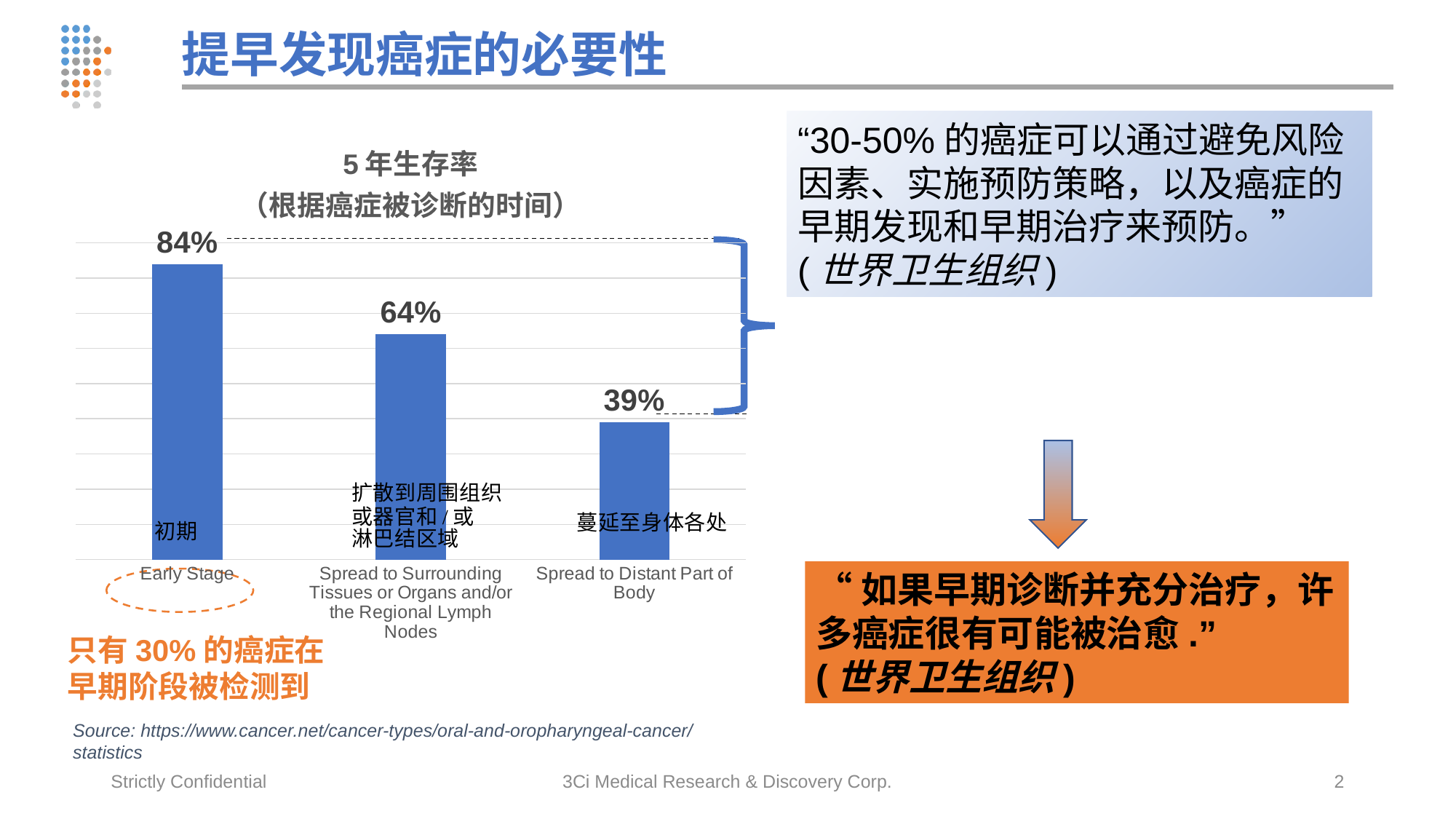

# 提早发现癌症的必要性
“30-50%的癌症可以通过避免风险因素、实施预防策略，以及癌症的早期发现和早期治疗来预防。”
(世界卫生组织)

### Chart: 5年生存率
（根据癌症被诊断的时间）

| Category | Series 1 |
|---|---|
| Early Stage | 0.84 |
| Spread to Surrounding Tissues or Organs and/or the Regional Lymph Nodes | 0.64 |
| Spread to Distant Part of Body | 0.39 |

“如果早期诊断并充分治疗，许多癌症很有可能被治愈.”
(世界卫生组织)

只有30%的癌症在早期阶段被检测到
Source: https://www.cancer.net/cancer-types/oral-and-oropharyngeal-cancer/statistics
Strictly Confidential
3Ci Medical Research & Discovery Corp.
2